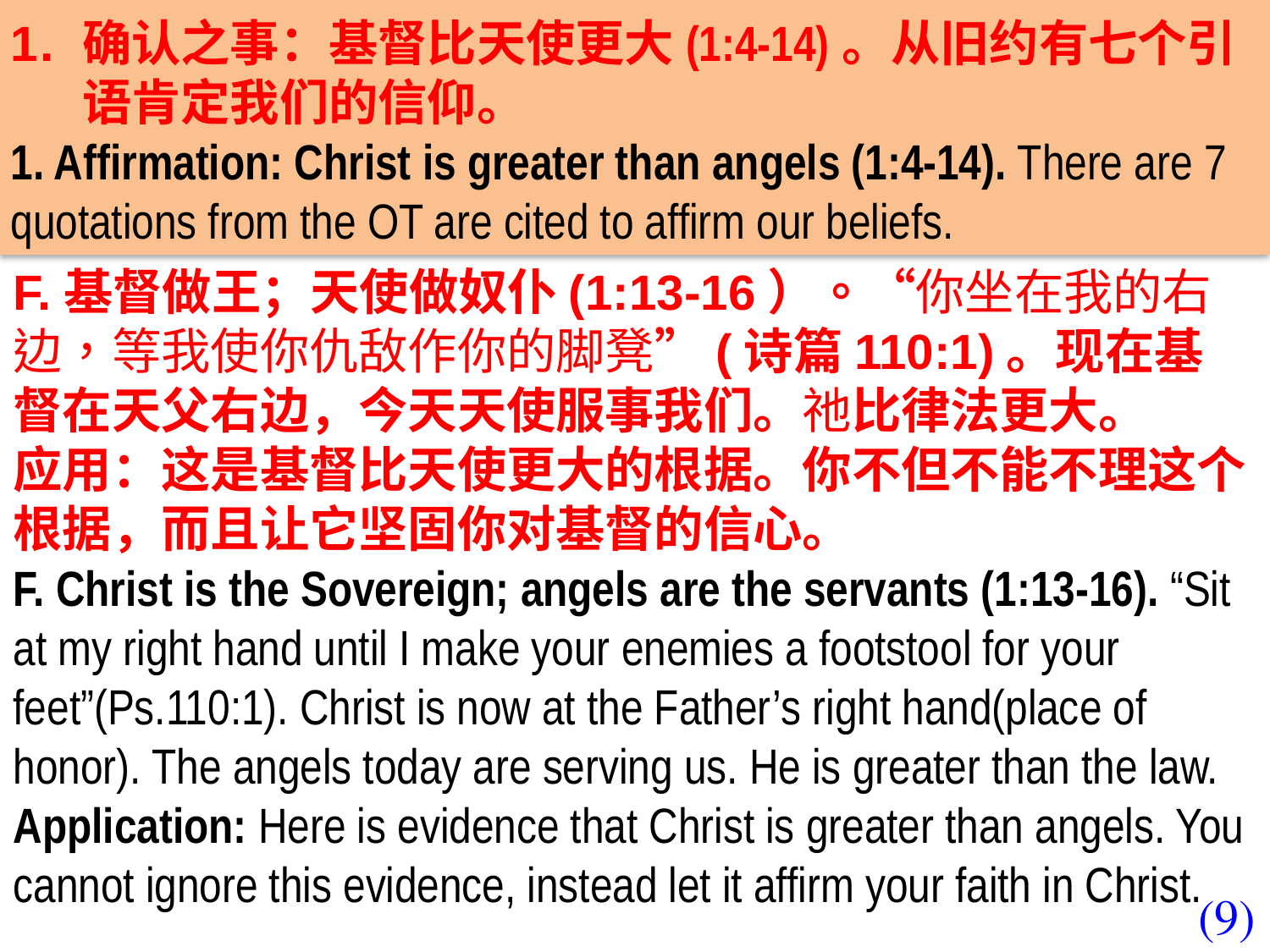

确认之事：基督比天使更大(1:4-14)。从旧约有七个引语肯定我们的信仰。
1. Affirmation: Christ is greater than angels (1:4-14). There are 7 quotations from the OT are cited to affirm our beliefs.
F.基督做王；天使做奴仆(1:13-16）。“你坐在我的右边，等我使你仇敌作你的脚凳”(诗篇110:1)。现在基督在天父右边，今天天使服事我们。祂比律法更大。
应用：这是基督比天使更大的根据。你不但不能不理这个根据，而且让它坚固你对基督的信心。
F. Christ is the Sovereign; angels are the servants (1:13-16). “Sit at my right hand until I make your enemies a footstool for your feet”(Ps.110:1). Christ is now at the Father’s right hand(place of honor). The angels today are serving us. He is greater than the law.
Application: Here is evidence that Christ is greater than angels. You cannot ignore this evidence, instead let it affirm your faith in Christ.
(9)